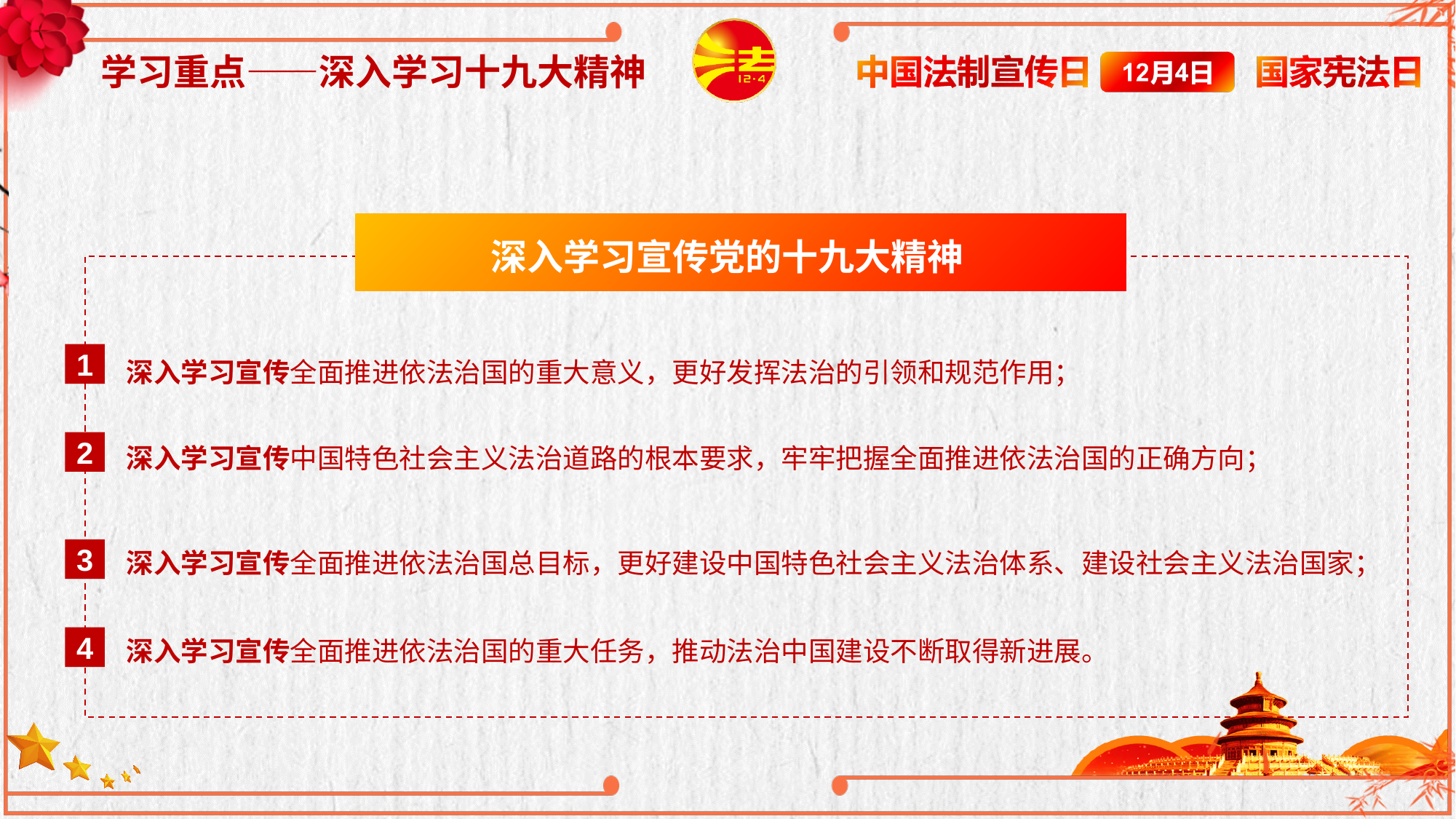

学习重点——深入学习十九大精神

深入学习宣传党的十九大精神

深入学习宣传全面推进依法治国的重大意义，更好发挥法治的引领和规范作用；
1
深入学习宣传中国特色社会主义法治道路的根本要求，牢牢把握全面推进依法治国的正确方向；
2
深入学习宣传全面推进依法治国总目标，更好建设中国特色社会主义法治体系、建设社会主义法治国家；
3
深入学习宣传全面推进依法治国的重大任务，推动法治中国建设不断取得新进展。
4